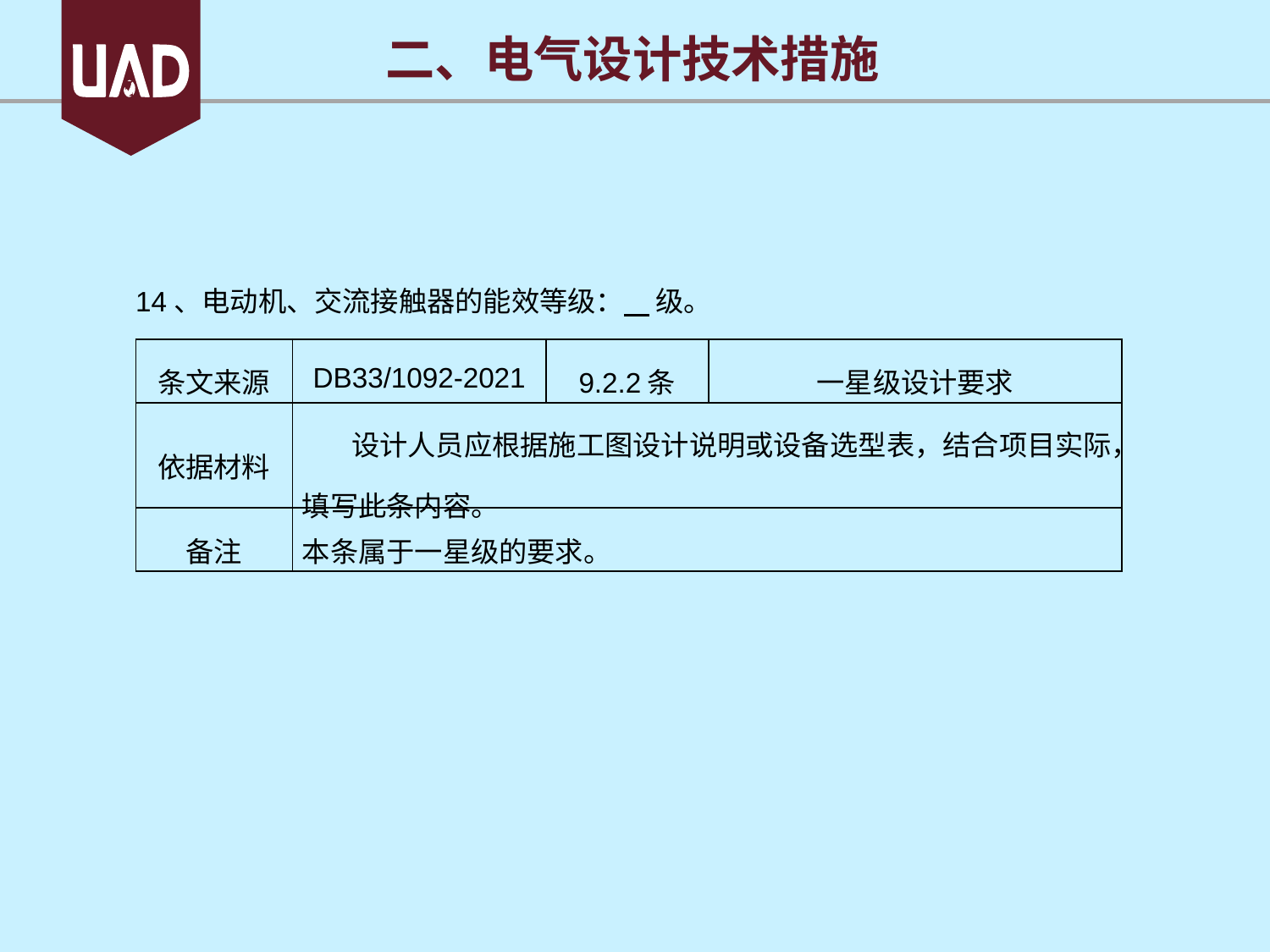

二、电气设计技术措施
14、电动机、交流接触器的能效等级：     级。
| 条文来源 | DB33/1092-2021 | 9.2.2条 | 一星级设计要求 |
| --- | --- | --- | --- |
| 依据材料 | 设计人员应根据施工图设计说明或设备选型表，结合项目实际，填写此条内容。 |  |  |
| 备注 | 本条属于一星级的要求。 |  |  |